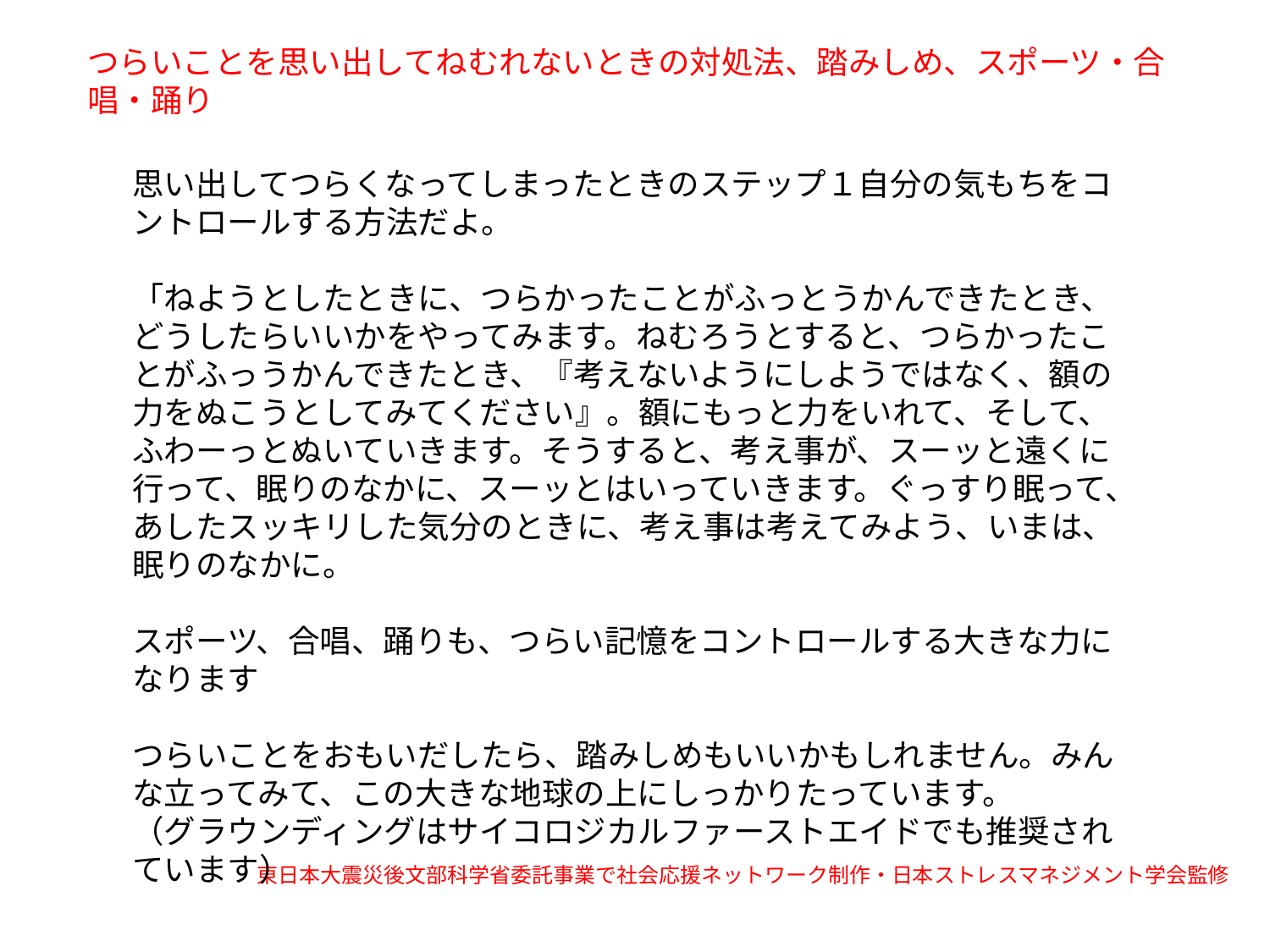

つらいことを思い出してねむれないときの対処法、踏みしめ、スポーツ・合唱・踊り
思い出してつらくなってしまったときのステップ１自分の気もちをコントロールする方法だよ。

「ねようとしたときに、つらかったことがふっとうかんできたとき、どうしたらいいかをやってみます。ねむろうとすると、つらかったことがふっうかんできたとき、『考えないようにしようではなく、額の力をぬこうとしてみてください』。額にもっと力をいれて、そして、ふわーっとぬいていきます。そうすると、考え事が、スーッと遠くに行って、眠りのなかに、スーッとはいっていきます。ぐっすり眠って、あしたスッキリした気分のときに、考え事は考えてみよう、いまは、眠りのなかに。

スポーツ、合唱、踊りも、つらい記憶をコントロールする大きな力になります

つらいことをおもいだしたら、踏みしめもいいかもしれません。みんな立ってみて、この大きな地球の上にしっかりたっています。
（グラウンディングはサイコロジカルファーストエイドでも推奨されています）
東日本大震災後文部科学省委託事業で社会応援ネットワーク制作・日本ストレスマネジメント学会監修